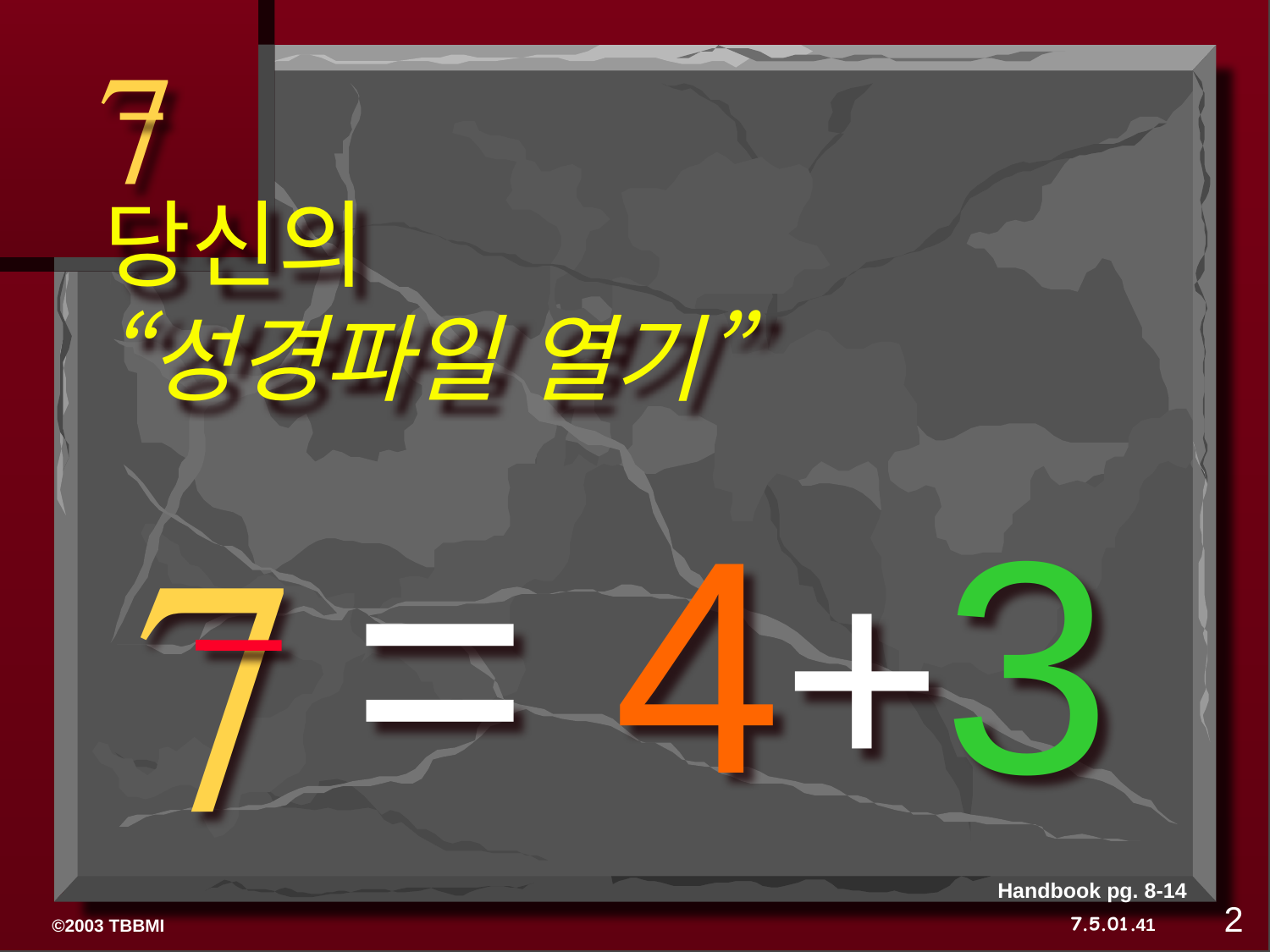

7

# 당신의 “성경파일 열기”
= 4+3
7

Handbook pg. 8-14
2

41